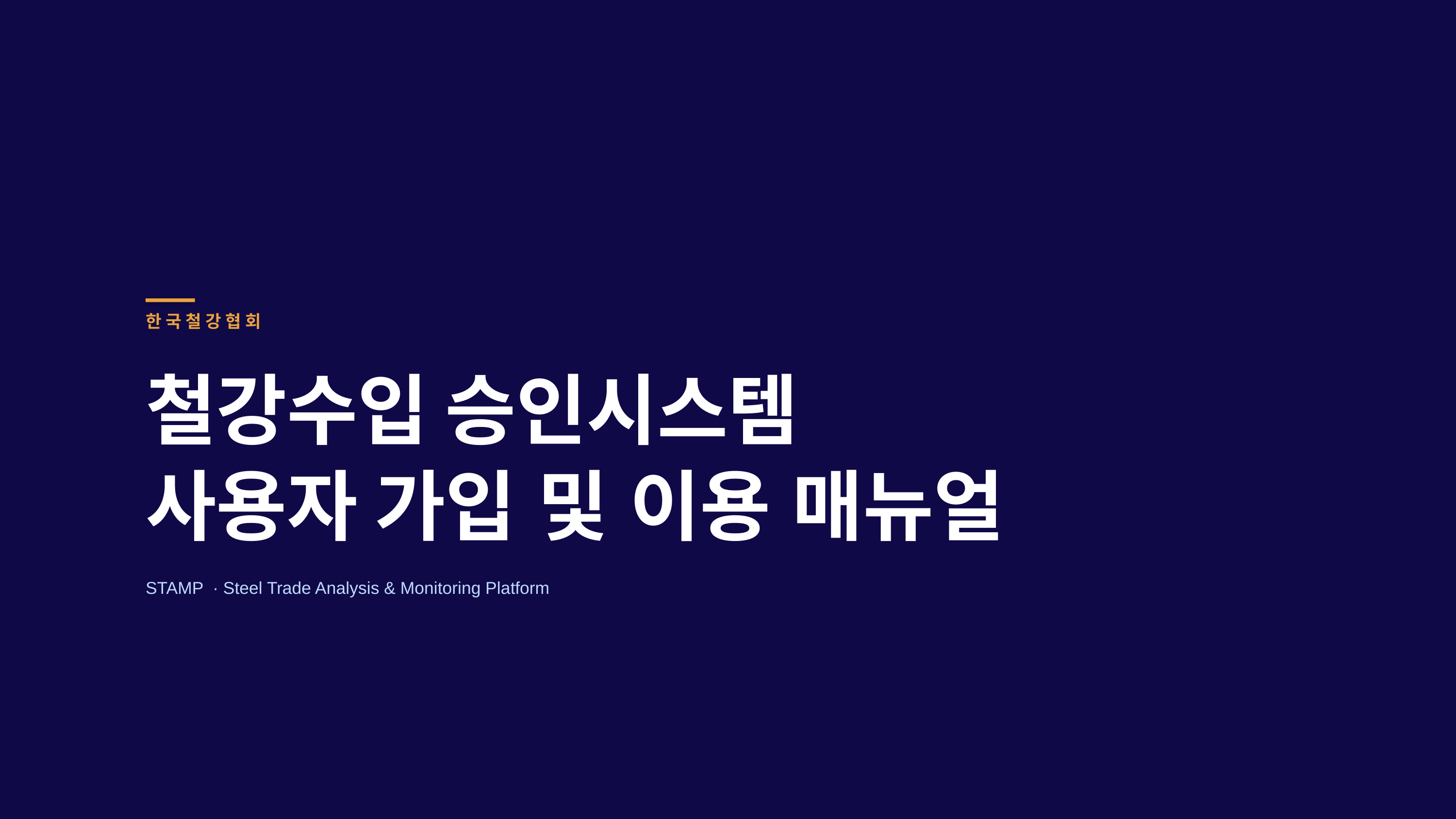

한국철강협회
철강수입 승인시스템
사용자 가입 및 이용 매뉴얼
STAMP  · Steel Trade Analysis & Monitoring Platform